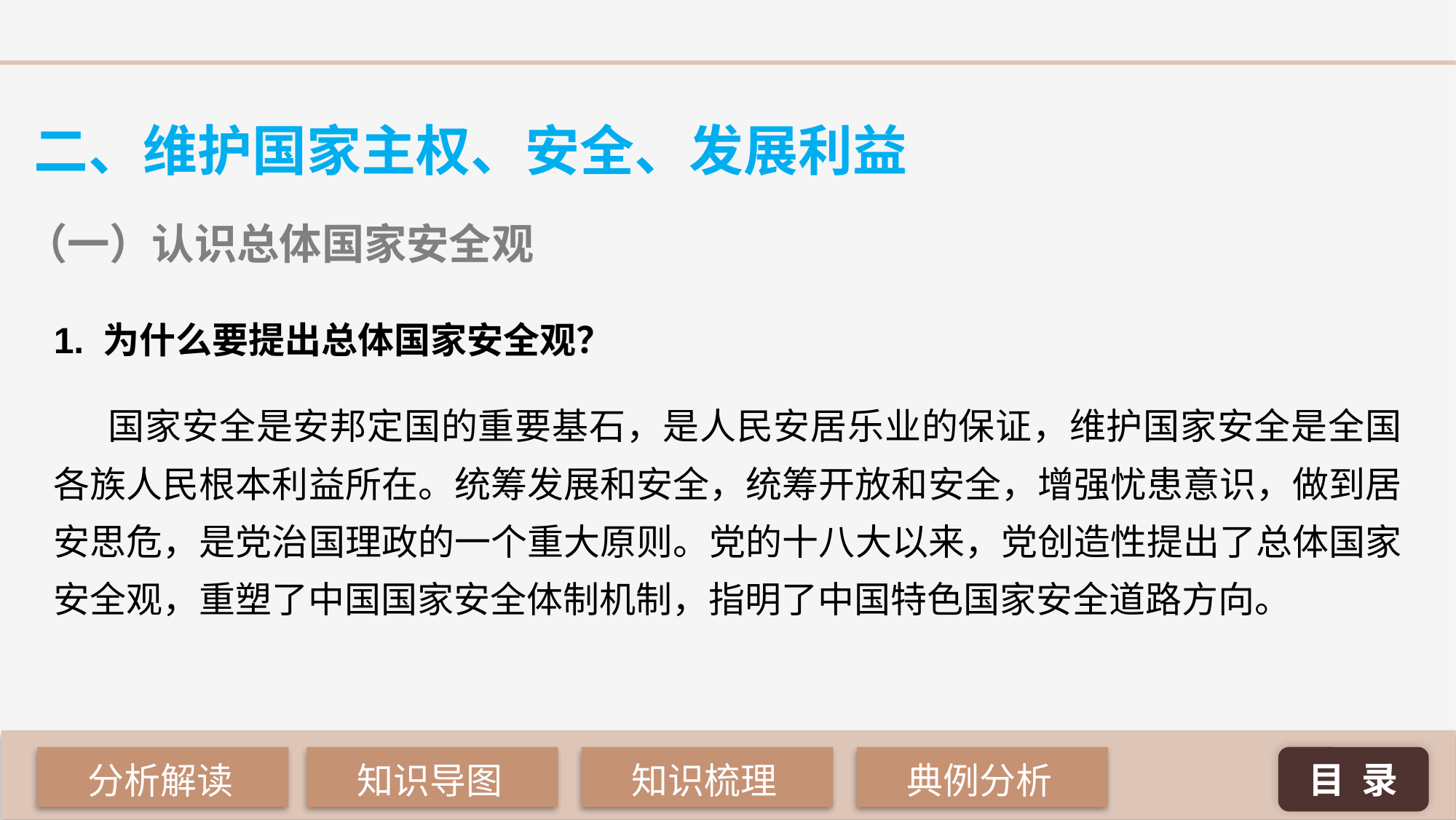

二、维护国家主权、安全、发展利益
（一）认识总体国家安全观
1. 为什么要提出总体国家安全观？
国家安全是安邦定国的重要基石，是人民安居乐业的保证，维护国家安全是全国各族人民根本利益所在。统筹发展和安全，统筹开放和安全，增强忧患意识，做到居安思危，是党治国理政的一个重大原则。党的十八大以来，党创造性提出了总体国家安全观，重塑了中国国家安全体制机制，指明了中国特色国家安全道路方向。